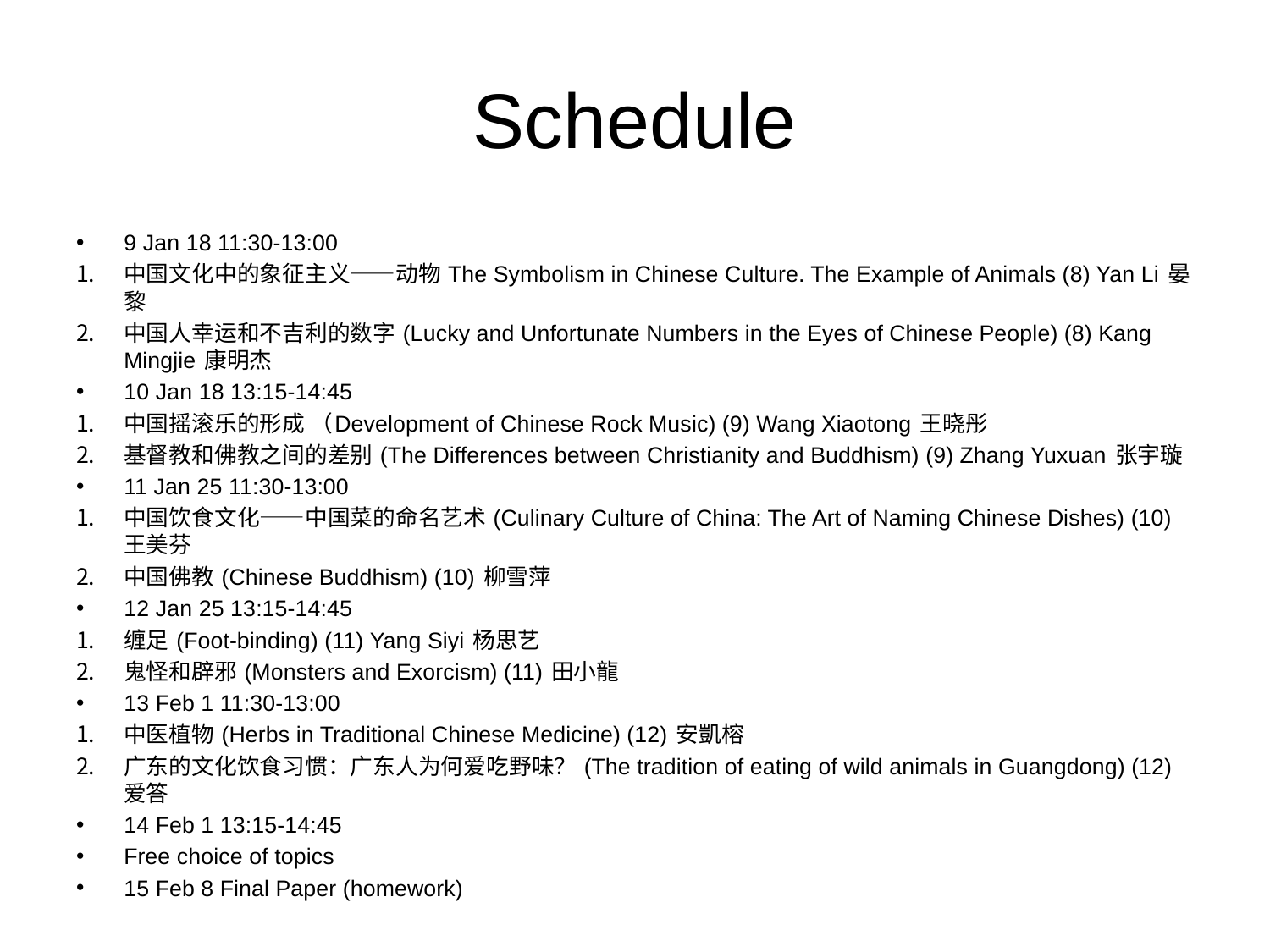

# Schedule
9 Jan 18 11:30-13:00
中国文化中的象征主义——动物 The Symbolism in Chinese Culture. The Example of Animals (8) Yan Li 晏黎
中国人幸运和不吉利的数字 (Lucky and Unfortunate Numbers in the Eyes of Chinese People) (8) Kang Mingjie 康明杰
10 Jan 18 13:15-14:45
中国摇滚乐的形成 （Development of Chinese Rock Music) (9) Wang Xiaotong 王晓彤
基督教和佛教之间的差别 (The Differences between Christianity and Buddhism) (9) Zhang Yuxuan 张宇璇
11 Jan 25 11:30-13:00
中国饮食文化——中国菜的命名艺术 (Culinary Culture of China: The Art of Naming Chinese Dishes) (10)王美芬
中国佛教 (Chinese Buddhism) (10) 柳雪萍
12 Jan 25 13:15-14:45
缠足 (Foot-binding) (11) Yang Siyi 杨思艺
鬼怪和辟邪 (Monsters and Exorcism) (11) 田小龍
13 Feb 1 11:30-13:00
中医植物 (Herbs in Traditional Chinese Medicine) (12) 安凱榕
广东的文化饮食习惯：广东人为何爱吃野味？ (The tradition of eating of wild animals in Guangdong) (12) 爱答
14 Feb 1 13:15-14:45
Free choice of topics
15 Feb 8 Final Paper (homework)